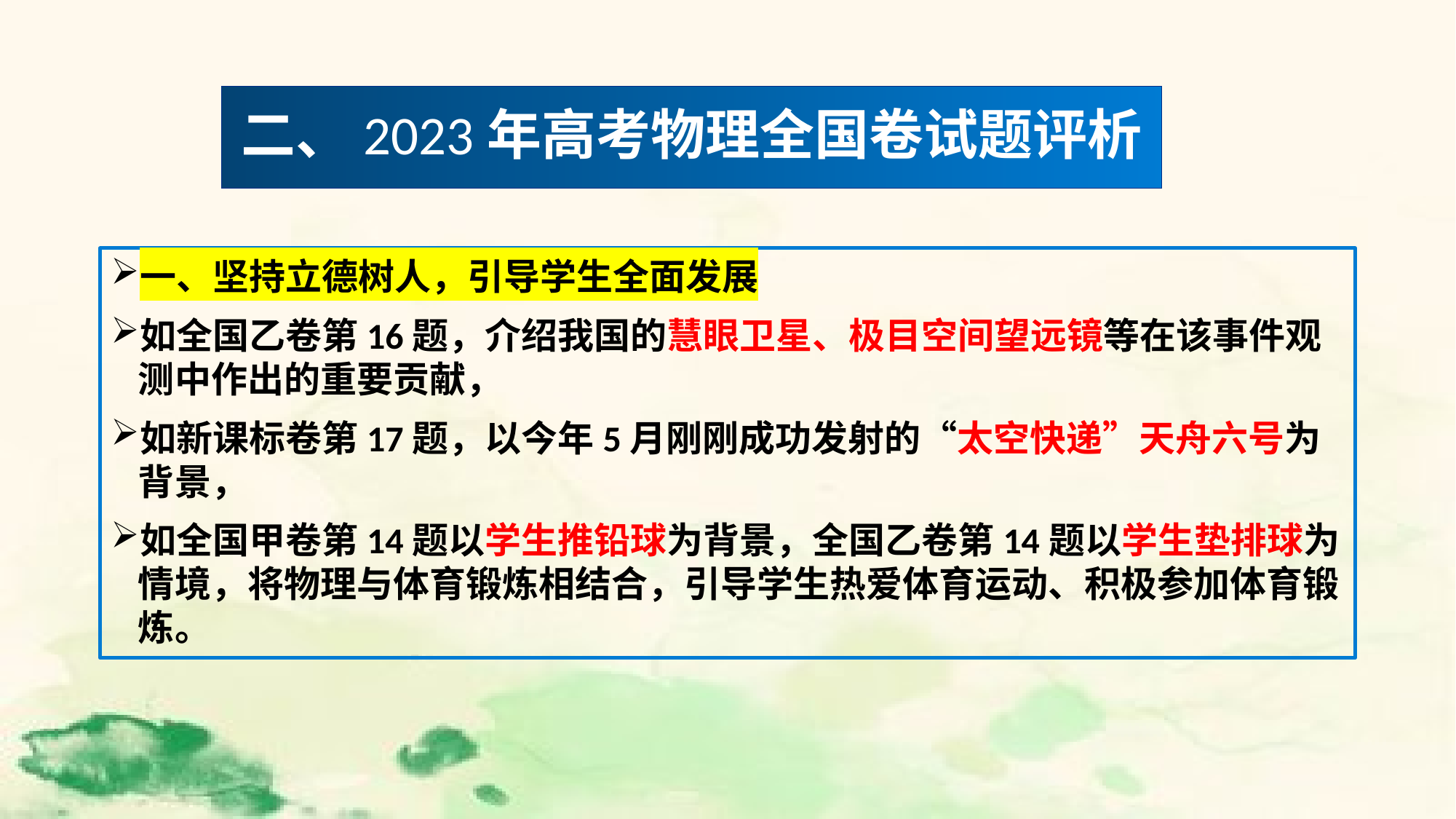

# 二、2023年高考物理全国卷试题评析
一、坚持立德树人，引导学生全面发展
如全国乙卷第16题，介绍我国的慧眼卫星、极目空间望远镜等在该事件观测中作出的重要贡献，
如新课标卷第17题，以今年5月刚刚成功发射的“太空快递”天舟六号为背景，
如全国甲卷第14题以学生推铅球为背景，全国乙卷第14题以学生垫排球为情境，将物理与体育锻炼相结合，引导学生热爱体育运动、积极参加体育锻炼。